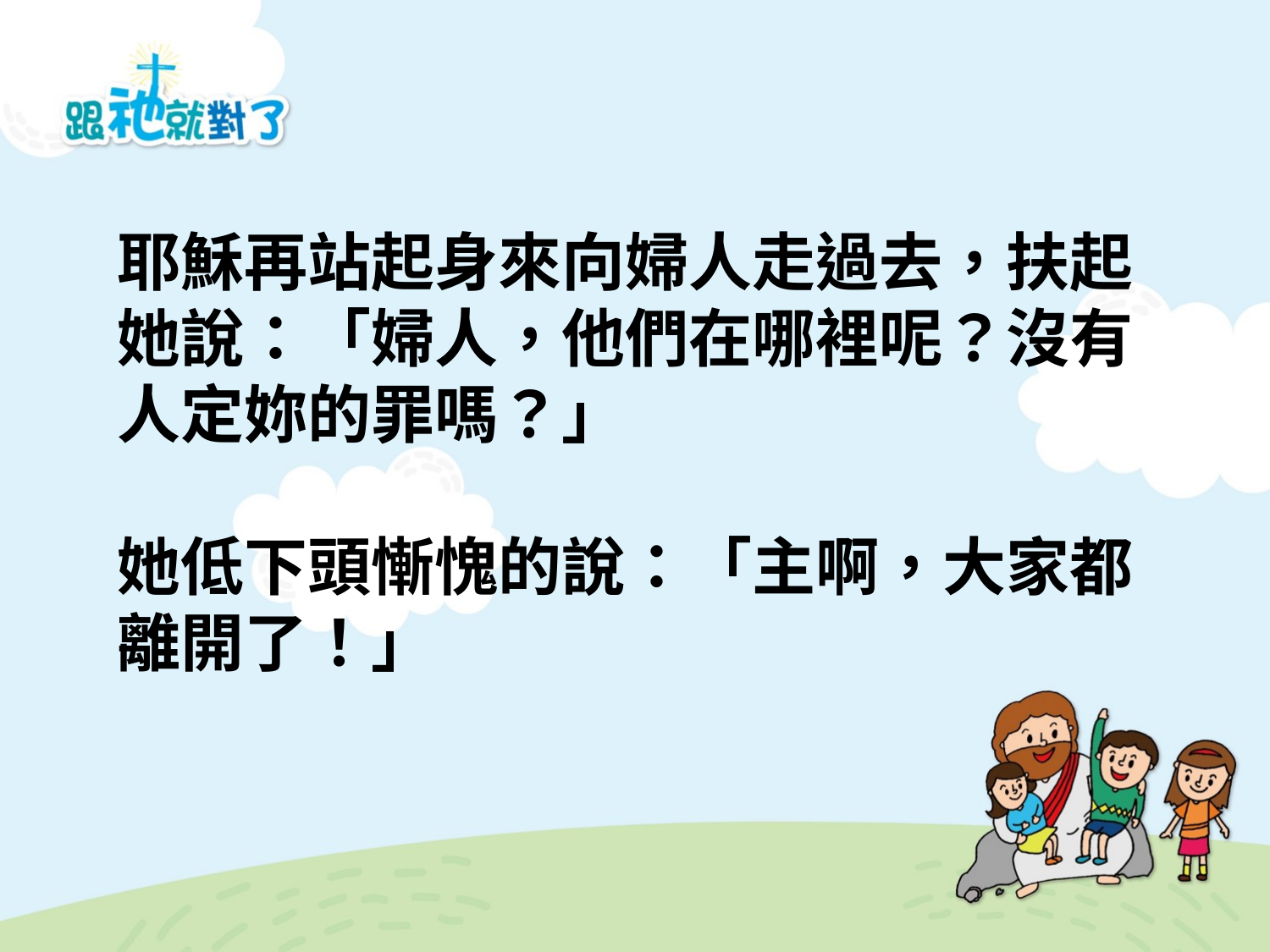

耶穌再站起身來向婦人走過去，扶起她說：「婦人，他們在哪裡呢？沒有人定妳的罪嗎？」

她低下頭慚愧的說：「主啊，大家都離開了！」